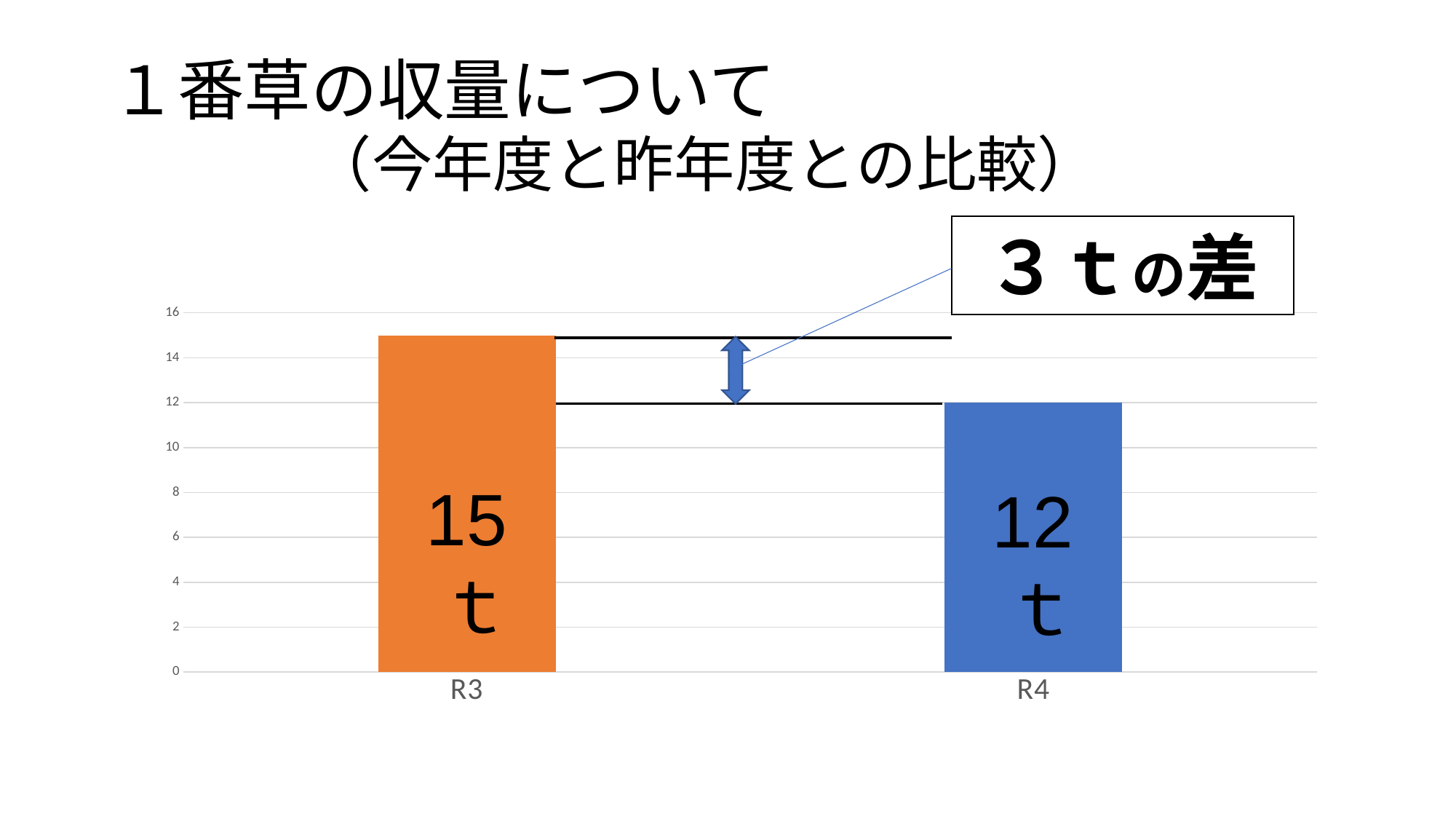

# １番草の収量について 　　　（今年度と昨年度との比較）
３ｔの差

### Chart

| Category |  |
|---|---|
| R3 | 15.0 |
| R4 | 12.0 |
15ｔ
12ｔ